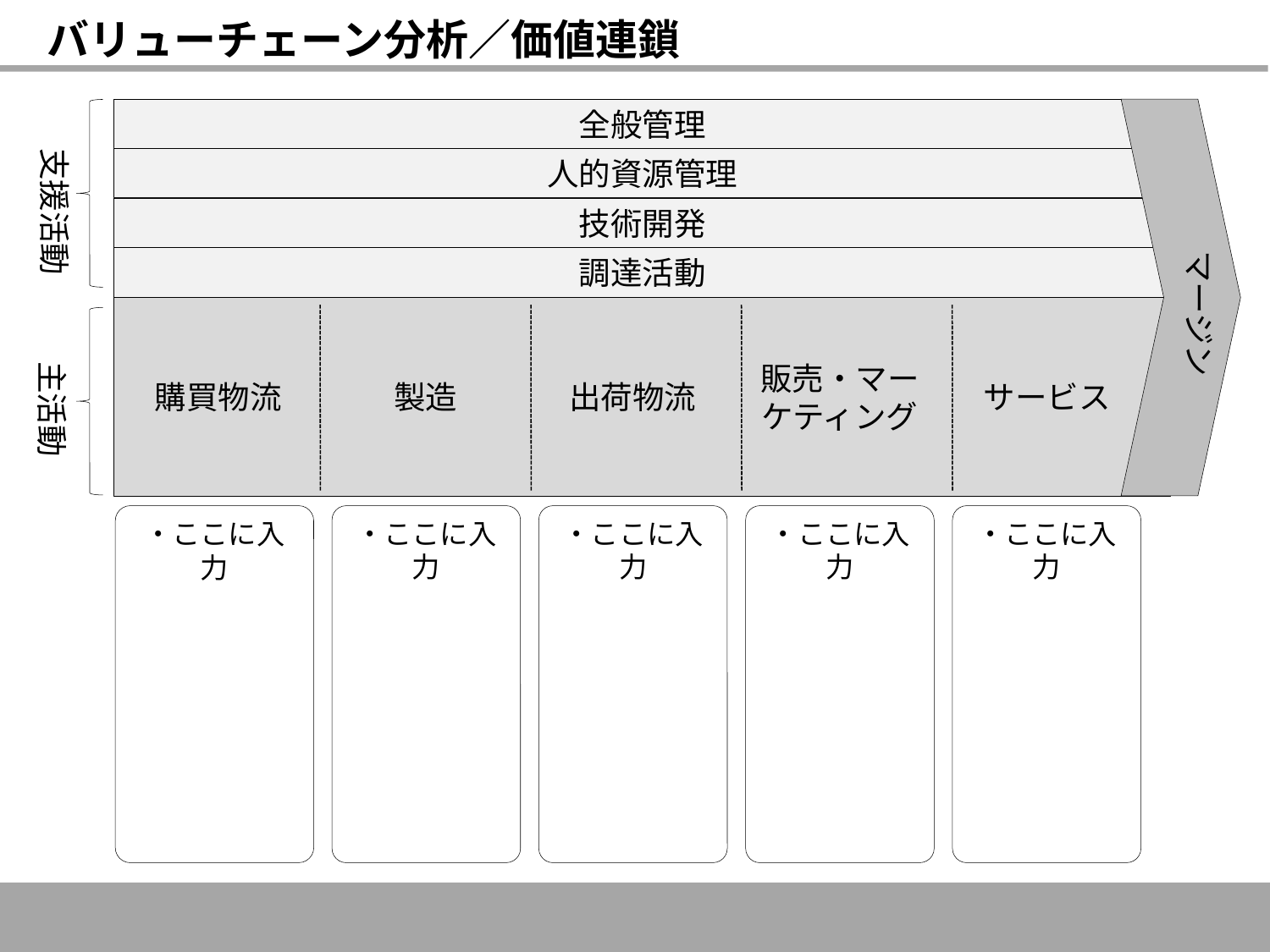

バリューチェーン分析／価値連鎖

全般管理

支援活動
人的資源管理
技術開発
マージン
調達活動

購買物流
製造
出荷物流
販売・マーケティング
サービス

主活動
・ここに入力
・ここに入力
・ここに入力
・ここに入力
・ここに入力